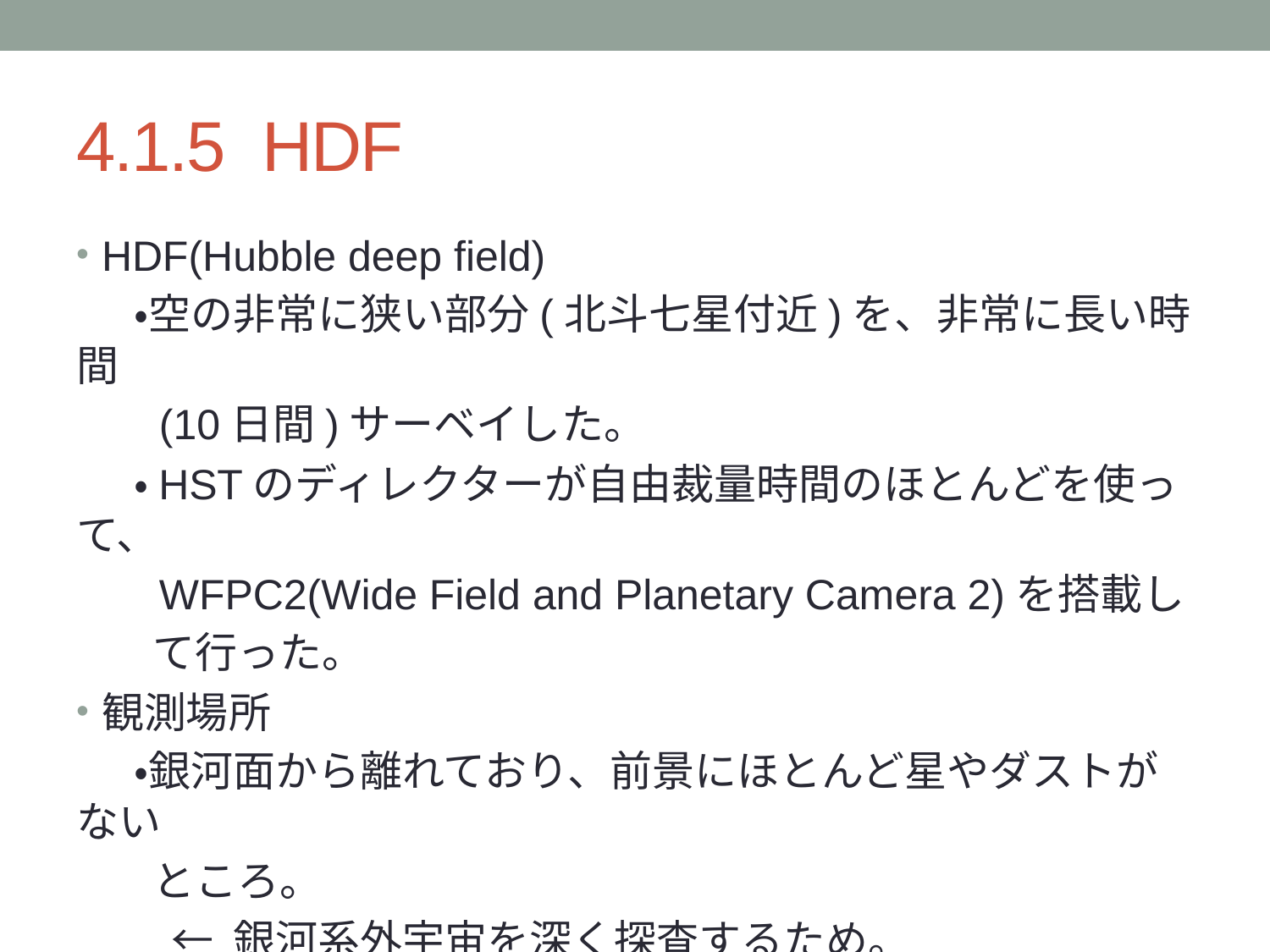

# 4.1.5  HDF
HDF(Hubble deep field)
     ・空の非常に狭い部分(北斗七星付近)を、非常に長い時間
       (10日間)サーベイした。
     ・HSTのディレクターが自由裁量時間のほとんどを使って、
       WFPC2(Wide Field and Planetary Camera 2)を搭載し
       て行った。
観測場所
     ・銀河面から離れており、前景にほとんど星やダストがない
       ところ。
          ← 銀河系外宇宙を深く探査するため。